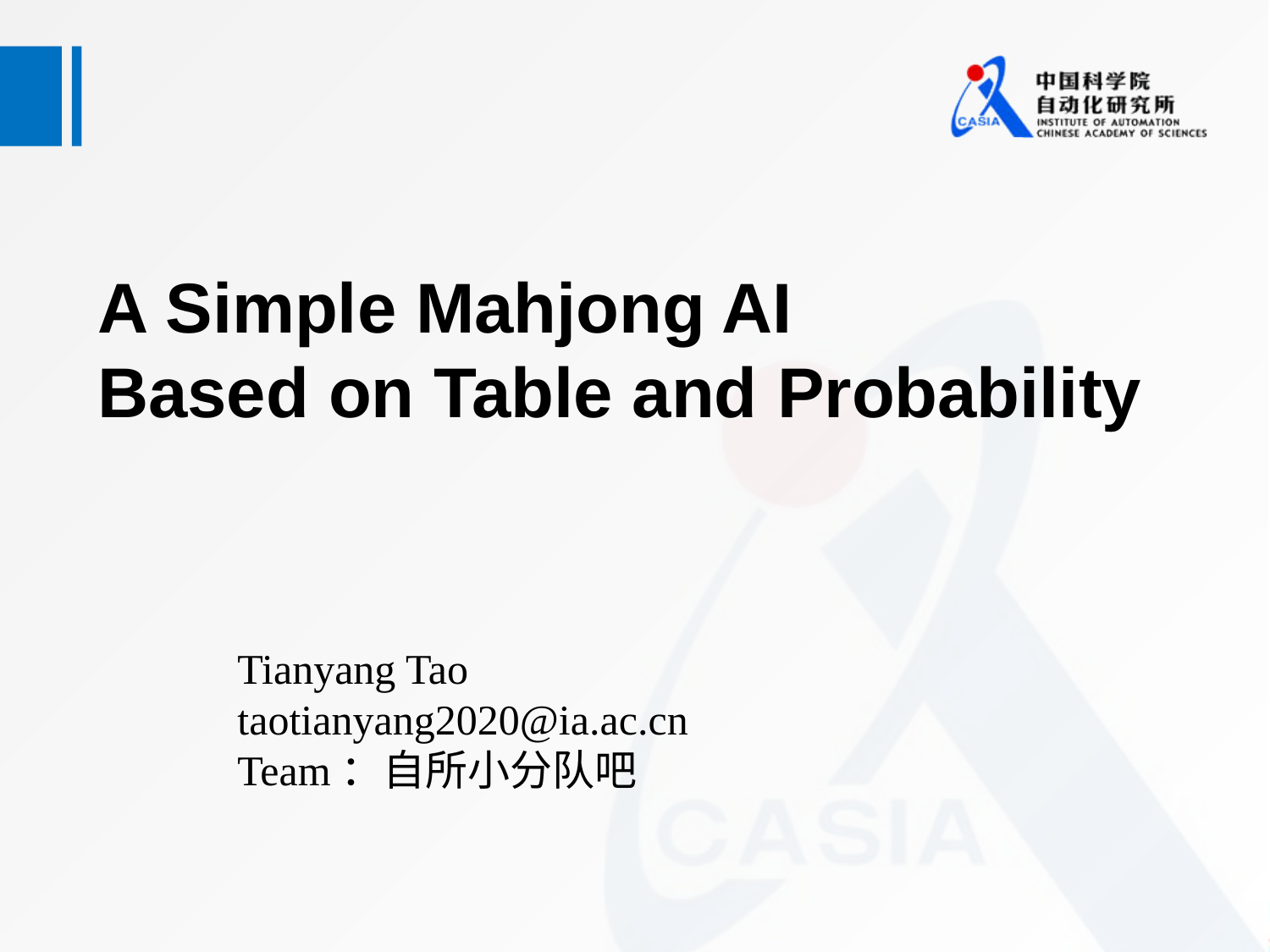

# A Simple Mahjong AI Based on Table and Probability
Tianyang Tao
taotianyang2020@ia.ac.cn
Team：自所小分队吧